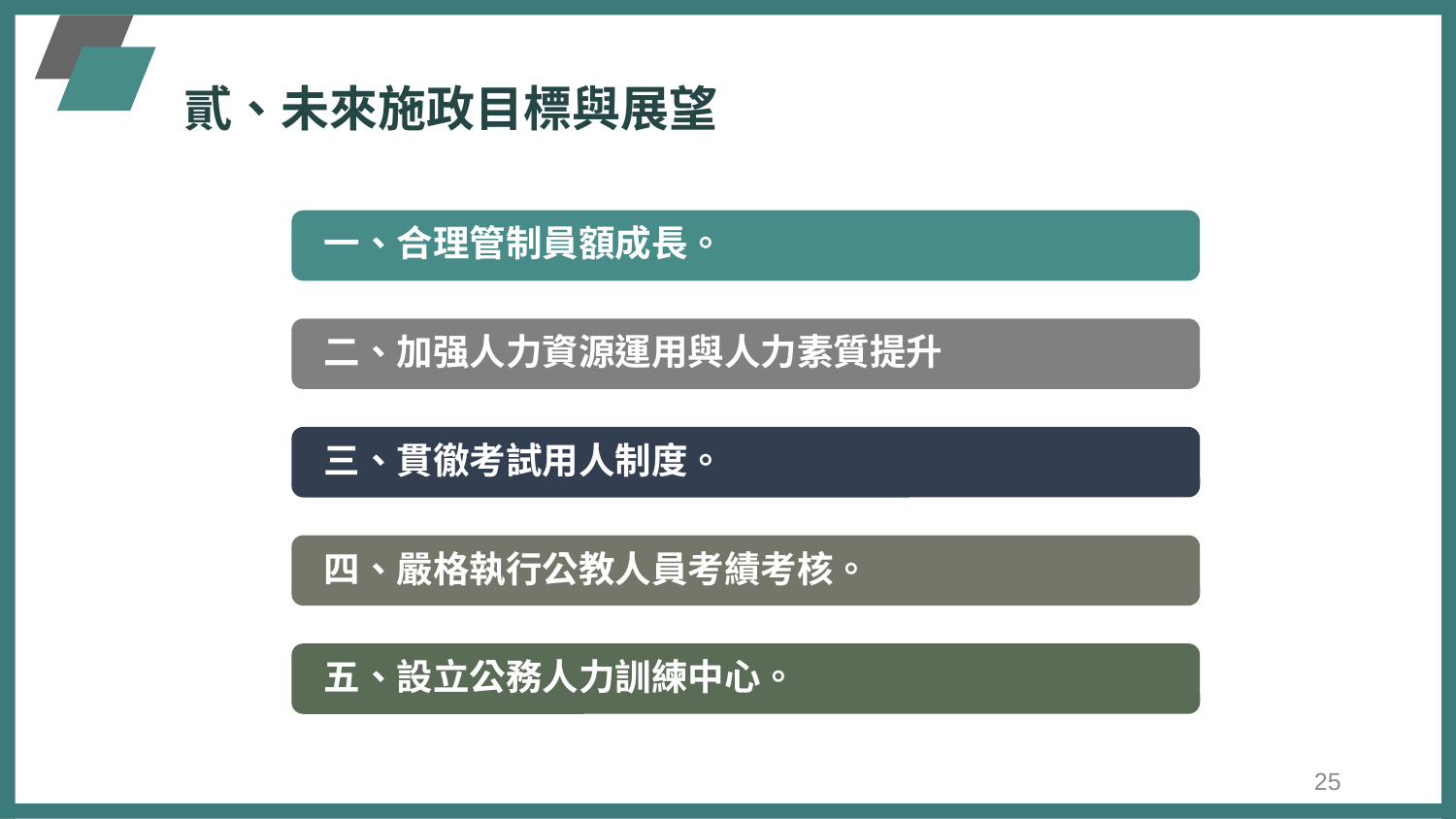

貳、未來施政目標與展望
一、合理管制員額成長。
二、加强人力資源運用與人力素質提升
三、貫徹考試用人制度。
四、嚴格執行公教人員考績考核。
五、設立公務人力訓練中心。
25